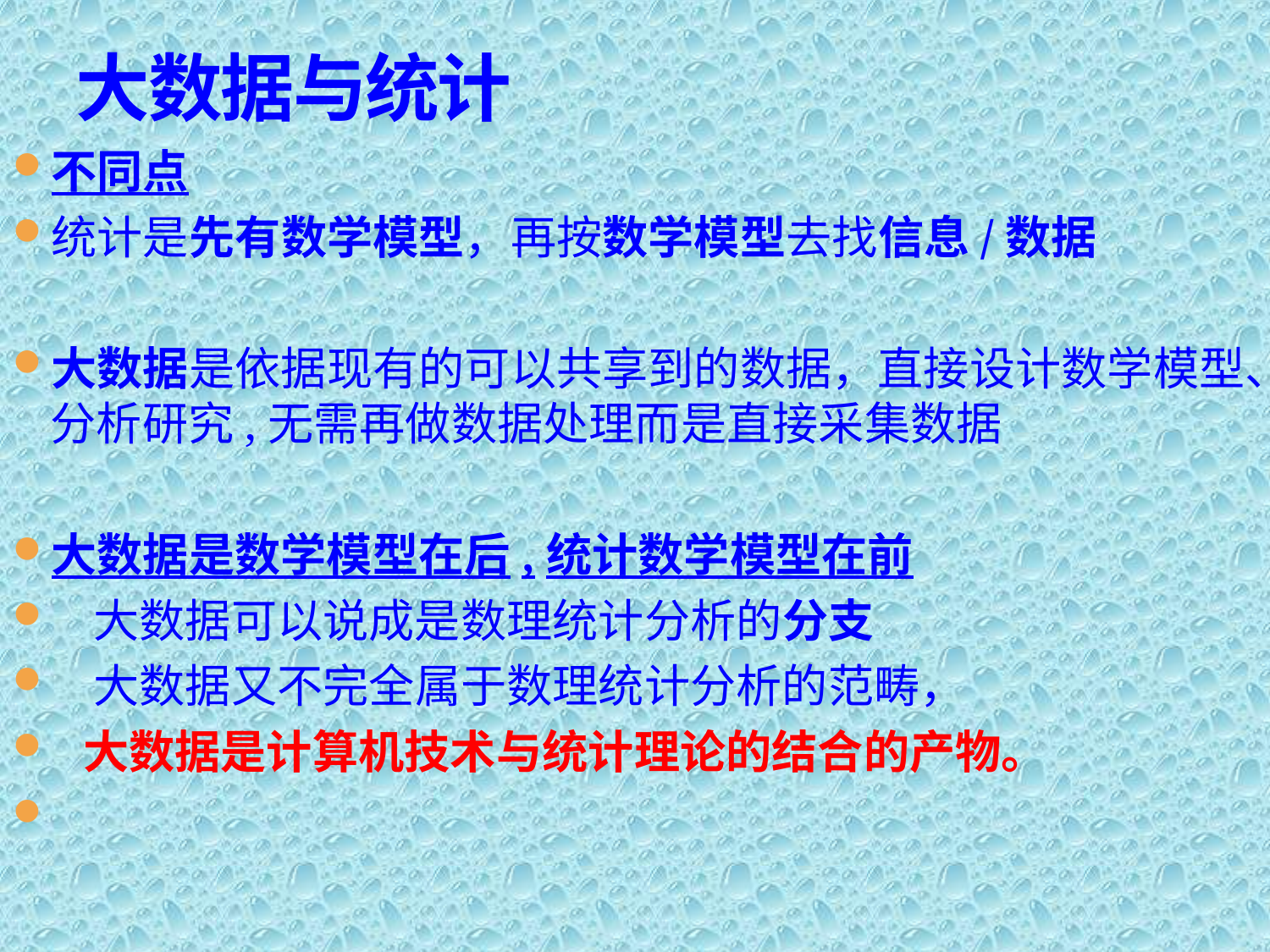

# 大数据与统计
不同点
统计是先有数学模型，再按数学模型去找信息/数据

大数据是依据现有的可以共享到的数据，直接设计数学模型、分析研究,无需再做数据处理而是直接采集数据

大数据是数学模型在后,统计数学模型在前
   大数据可以说成是数理统计分析的分支
   大数据又不完全属于数理统计分析的范畴，
  大数据是计算机技术与统计理论的结合的产物。